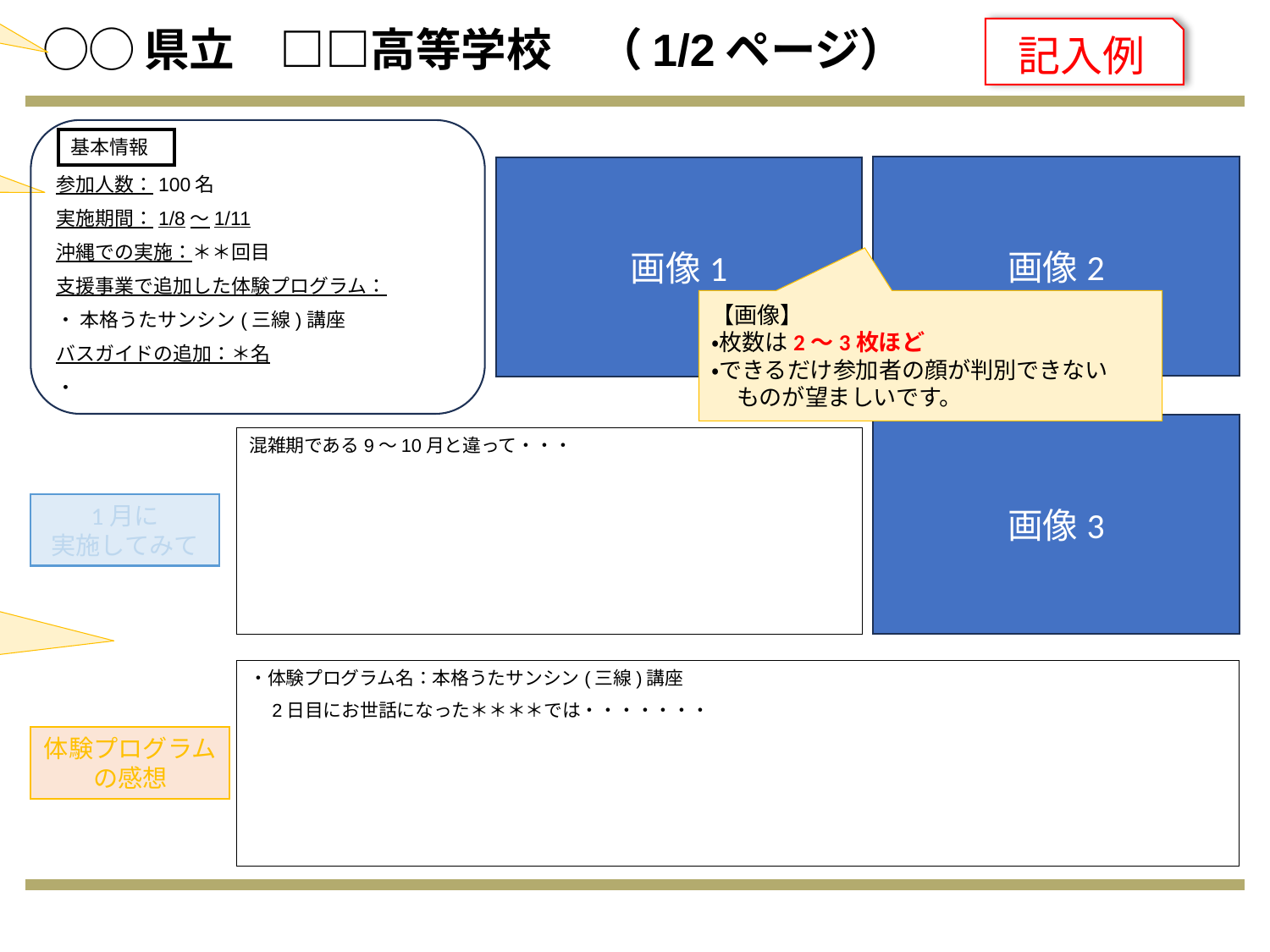

【学校名】
フォント：BIZ　UDPゴシック28pt
# ◯◯県立　□□高等学校　（1/2ページ）
記入例

基本情報
参加人数：100名
実施期間：1/8～1/11
沖縄での実施：＊＊回目
支援事業で追加した体験プログラム：
・ 本格うたサンシン(三線)講座
バスガイドの追加：＊名
・
【基本情報】
フォント：BIZ　UDPゴシック11pt
画像2
画像1
【画像】
・枚数は2～3枚ほど
・できるだけ参加者の顔が判別できない
ものが望ましいです。
画像3
混雑期である9～10月と違って・・・
1月に
実施してみて
【支援事業を経ての感想】
・1月に実施してみての内容と体験プログラムの感想分けて記入
・先生目線、生徒さん目線での感想をお願いします。
フォント： BIZ　UDPゴシック10pt
・体験プログラム名：本格うたサンシン(三線)講座
　2日目にお世話になった＊＊＊＊では・・・・・・・
体験プログラムの感想